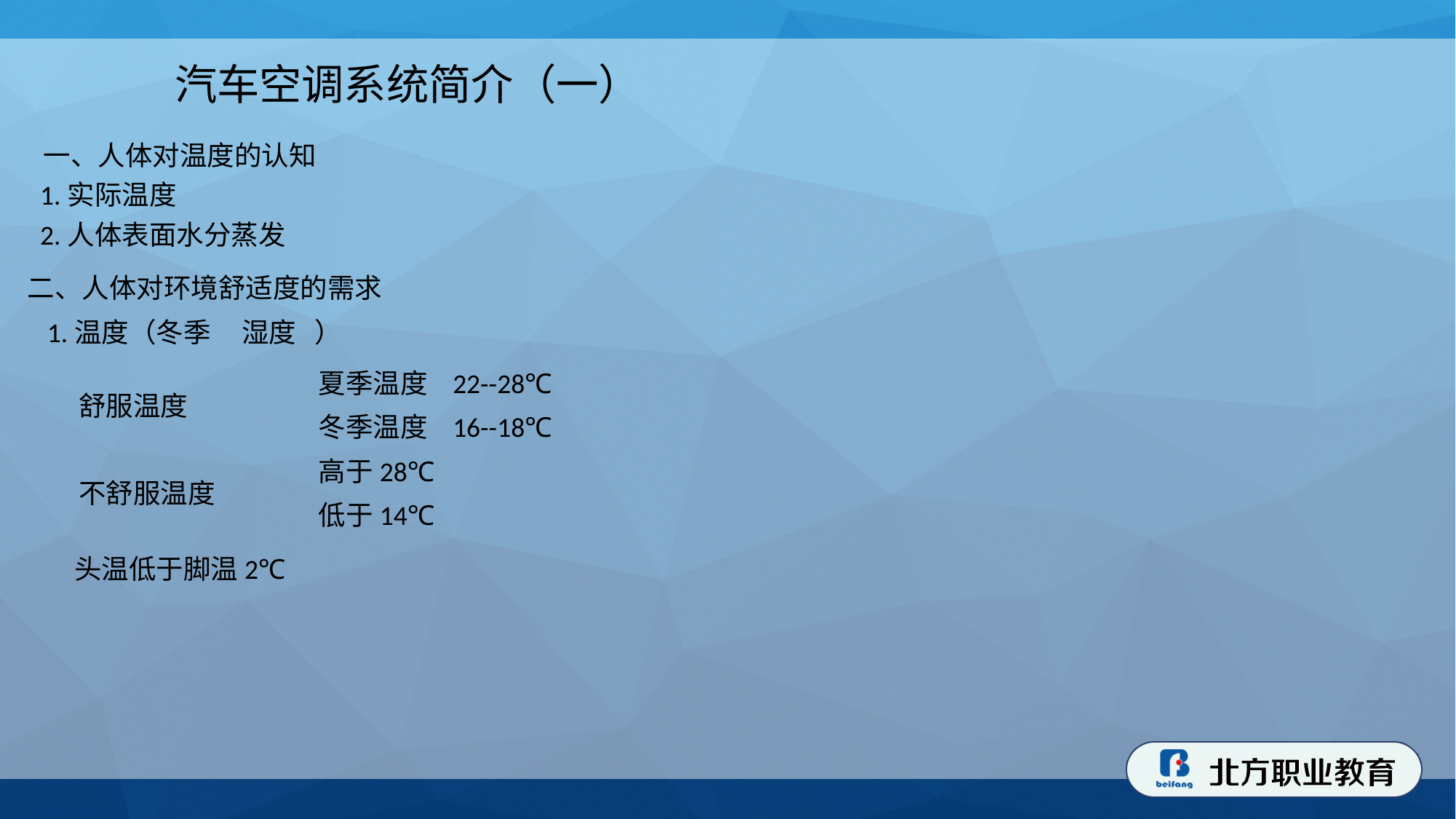

汽车空调系统简介（一）
一、人体对温度的认知
1.实际温度
2.人体表面水分蒸发
二、人体对环境舒适度的需求
1.温度（冬季     湿度   ）
夏季温度   22--28℃
舒服温度
冬季温度   16--18℃
高于28℃
不舒服温度
低于14℃
头温低于脚温2℃